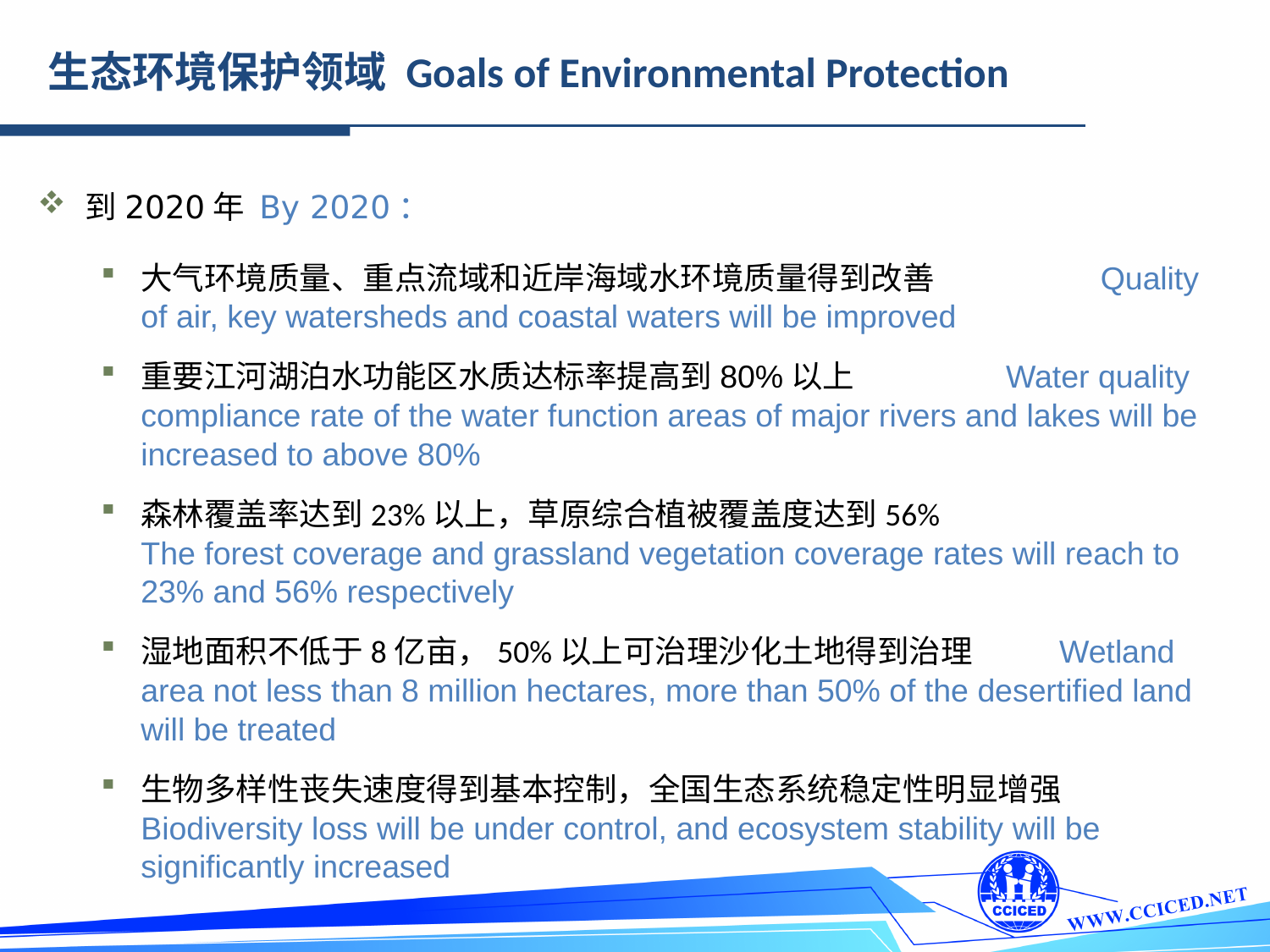

生态环境保护领域 Goals of Environmental Protection
到2020年 By 2020：
大气环境质量、重点流域和近岸海域水环境质量得到改善                      Quality of air, key watersheds and coastal waters will be improved
重要江河湖泊水功能区水质达标率提高到80%以上                    Water quality compliance rate of the water function areas of major rivers and lakes will be increased to above 80%
森林覆盖率达到23%以上，草原综合植被覆盖度达到56%                                 The forest coverage and grassland vegetation coverage rates will reach to 23% and 56% respectively
湿地面积不低于8亿亩，50%以上可治理沙化土地得到治理           Wetland area not less than 8 million hectares, more than 50% of the desertified land will be treated
生物多样性丧失速度得到基本控制，全国生态系统稳定性明显增强           Biodiversity loss will be under control, and ecosystem stability will be significantly increased